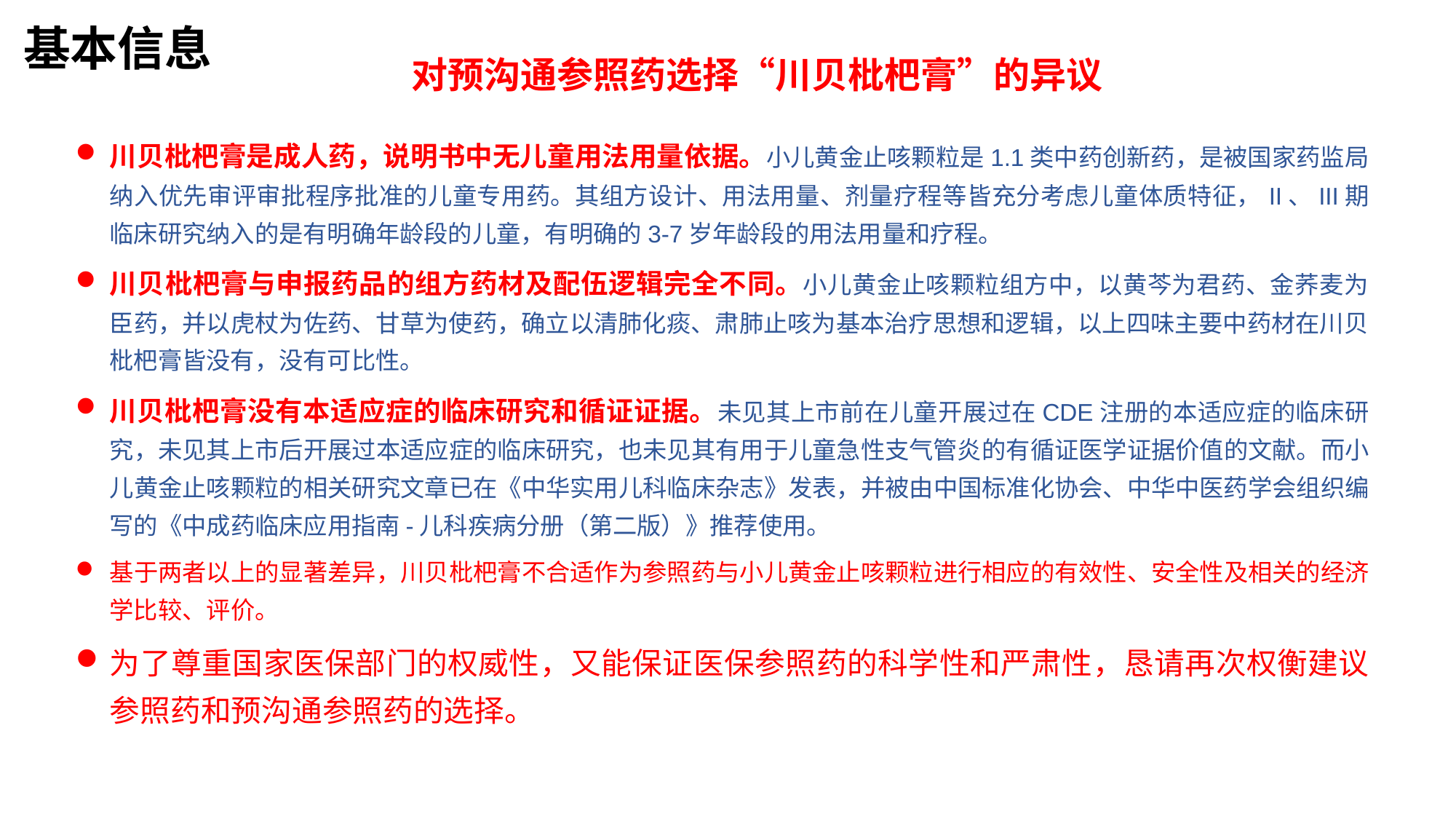

基本信息
对预沟通参照药选择“川贝枇杷膏”的异议
川贝枇杷膏是成人药，说明书中无儿童用法用量依据。小儿黄金止咳颗粒是1.1类中药创新药，是被国家药监局纳入优先审评审批程序批准的儿童专用药。其组方设计、用法用量、剂量疗程等皆充分考虑儿童体质特征，II、III期临床研究纳入的是有明确年龄段的儿童，有明确的3-7岁年龄段的用法用量和疗程。
川贝枇杷膏与申报药品的组方药材及配伍逻辑完全不同。小儿黄金止咳颗粒组方中，以黄芩为君药、金荞麦为臣药，并以虎杖为佐药、甘草为使药，确立以清肺化痰、肃肺止咳为基本治疗思想和逻辑，以上四味主要中药材在川贝枇杷膏皆没有，没有可比性。
川贝枇杷膏没有本适应症的临床研究和循证证据。未见其上市前在儿童开展过在CDE注册的本适应症的临床研究，未见其上市后开展过本适应症的临床研究，也未见其有用于儿童急性支气管炎的有循证医学证据价值的文献。而小儿黄金止咳颗粒的相关研究文章已在《中华实用儿科临床杂志》发表，并被由中国标准化协会、中华中医药学会组织编写的《中成药临床应用指南-儿科疾病分册（第二版）》推荐使用。
基于两者以上的显著差异，川贝枇杷膏不合适作为参照药与小儿黄金止咳颗粒进行相应的有效性、安全性及相关的经济学比较、评价。
为了尊重国家医保部门的权威性，又能保证医保参照药的科学性和严肃性，恳请再次权衡建议参照药和预沟通参照药的选择。